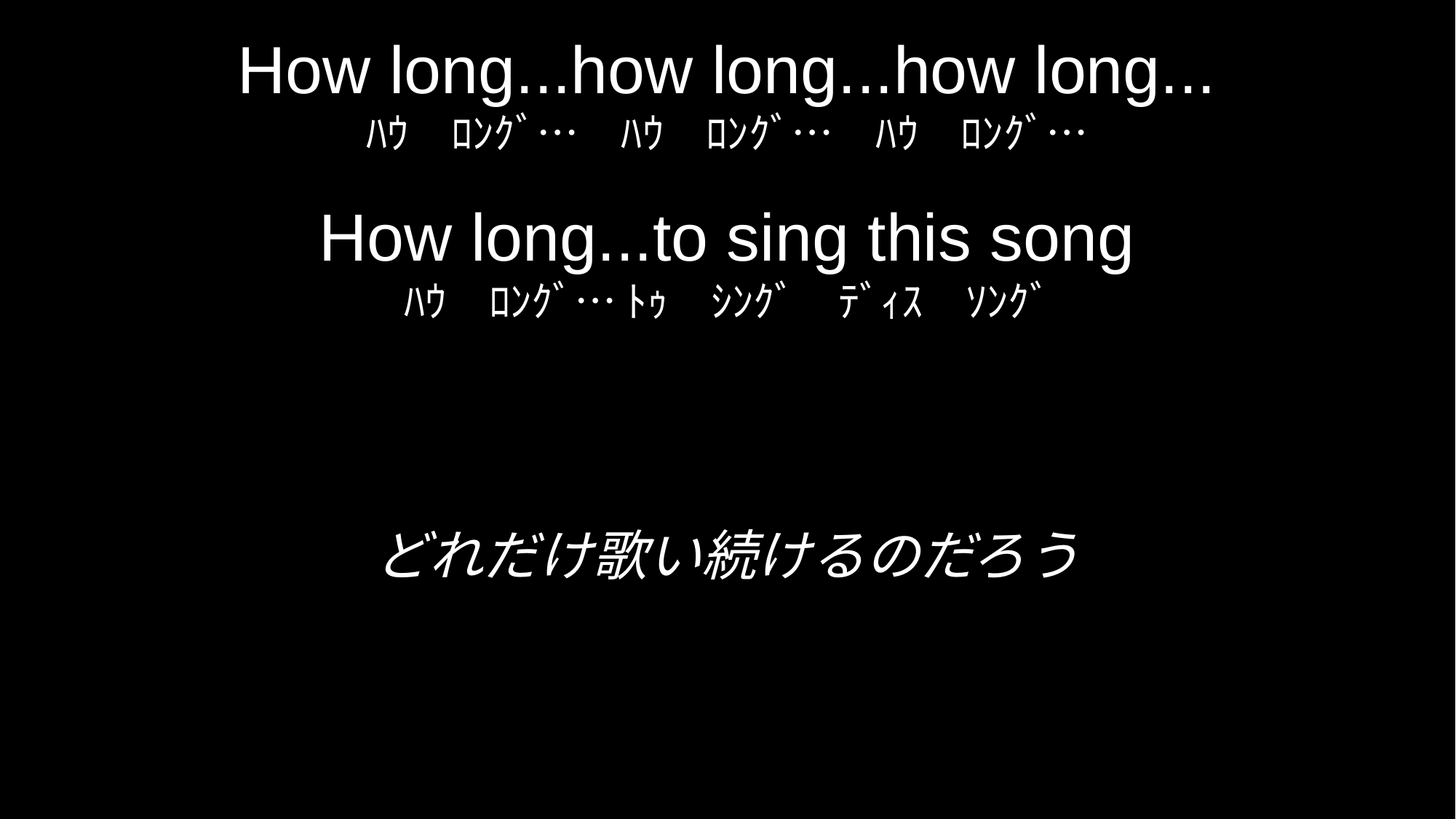

How long...how long...how long...
ﾊｳ　ﾛﾝｸﾞ…　ﾊｳ　ﾛﾝｸﾞ…　ﾊｳ　ﾛﾝｸﾞ…

How long...to sing this song
ﾊｳ　ﾛﾝｸﾞ… ﾄｩ　ｼﾝｸﾞ　ﾃﾞｨｽ　ｿﾝｸﾞ
どれだけ歌い続けるのだろう